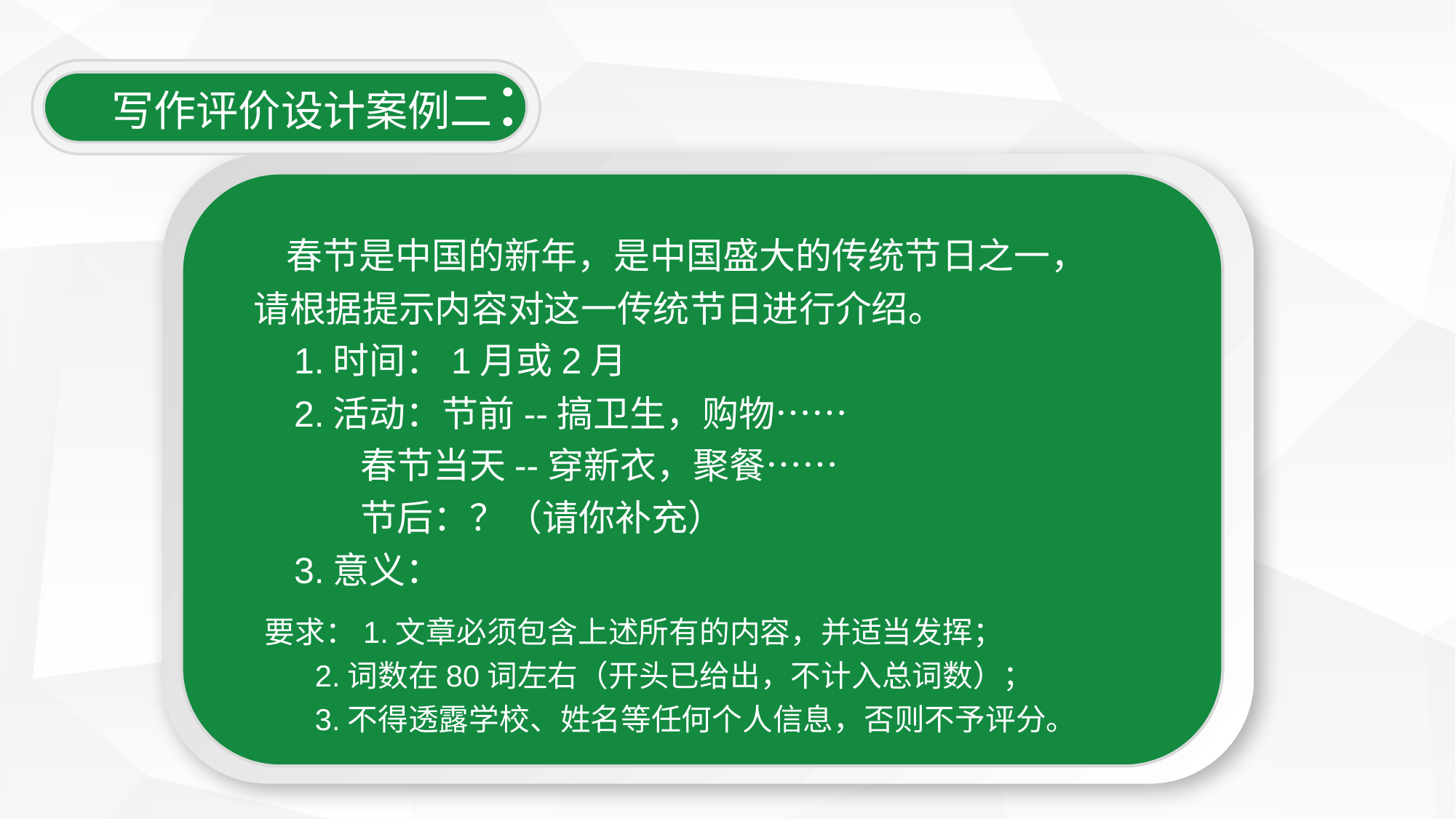

写作评价设计案例二：

   春节是中国的新年，是中国盛大的传统节日之一，请根据提示内容对这一传统节日进行介绍。
    1.时间：1月或2月
    2.活动：节前--搞卫生，购物……
            春节当天--穿新衣，聚餐……
            节后：？（请你补充）
    3.意义：
要求：1.文章必须包含上述所有的内容，并适当发挥；
      2.词数在80词左右（开头已给出，不计入总词数）；
      3.不得透露学校、姓名等任何个人信息，否则不予评分。